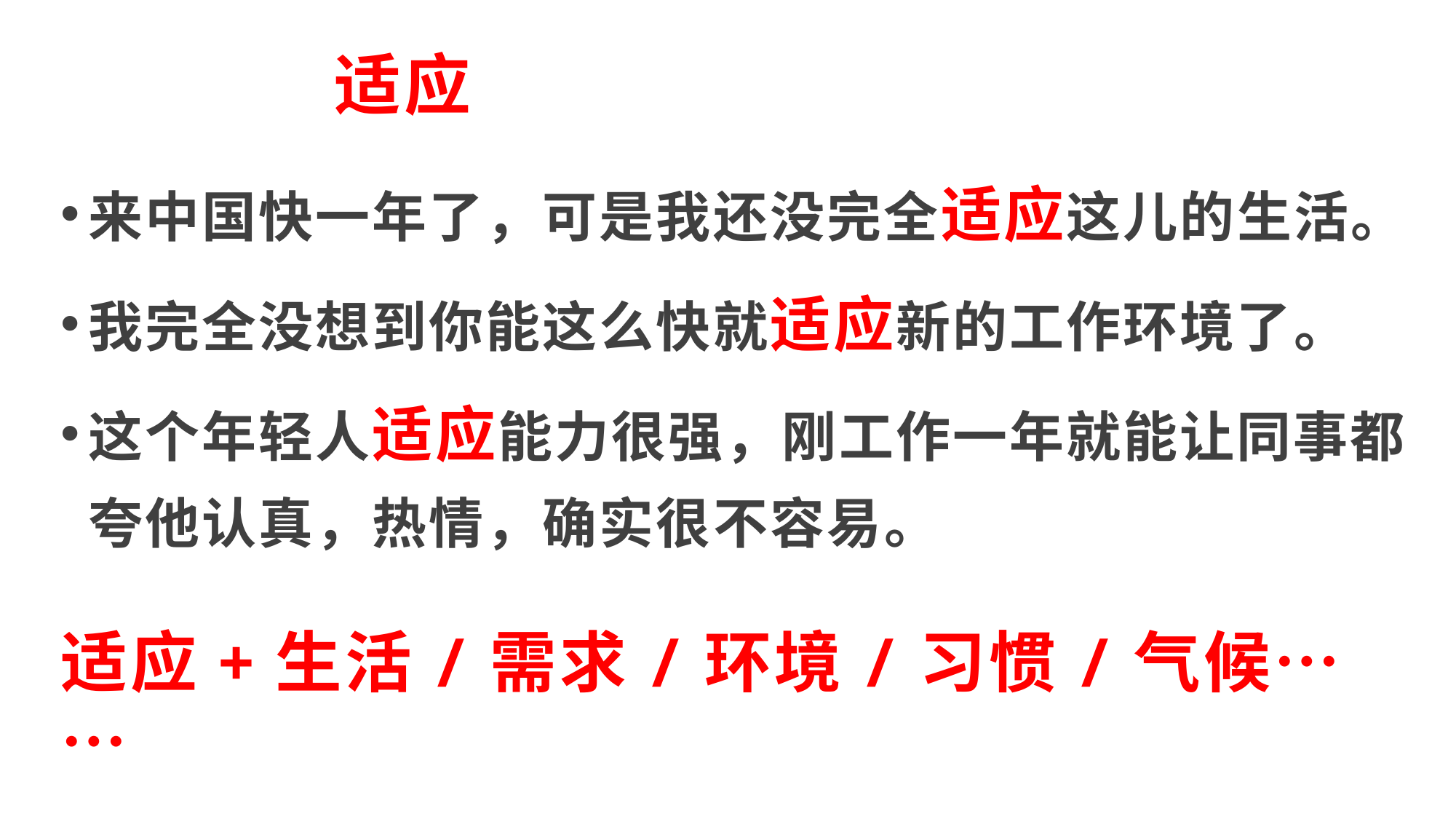

# 适应
来中国快一年了，可是我还没完全适应这儿的生活。
我完全没想到你能这么快就适应新的工作环境了。
这个年轻人适应能力很强，刚工作一年就能让同事都夸他认真，热情，确实很不容易。
适应+生活/需求/环境/习惯/气候……